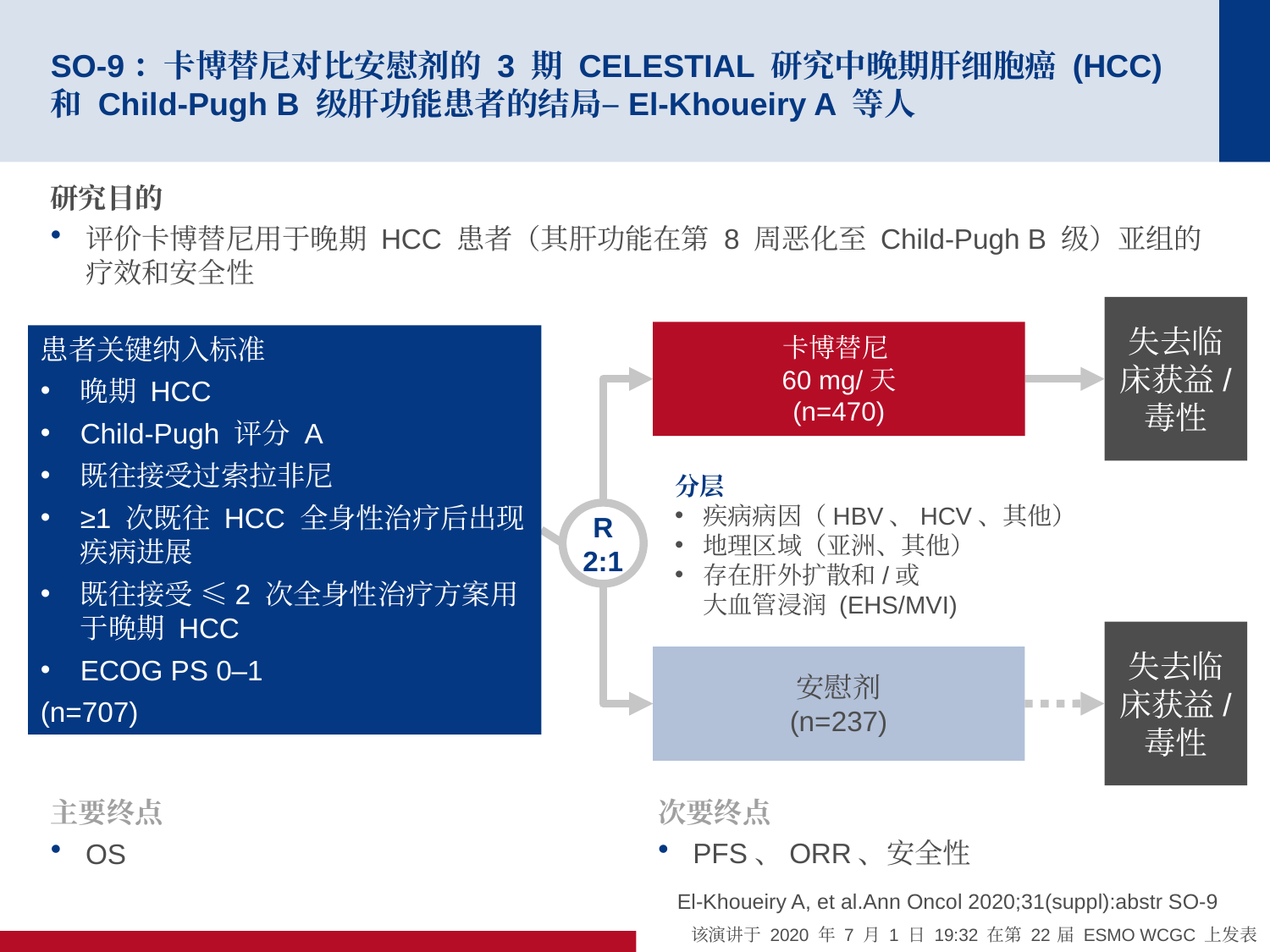

# SO-9：卡博替尼对比安慰剂的 3 期 CELESTIAL 研究中晚期肝细胞癌 (HCC) 和 Child-Pugh B 级肝功能患者的结局–El-Khoueiry A 等人
研究目的
评价卡博替尼用于晚期 HCC 患者（其肝功能在第 8 周恶化至 Child-Pugh B 级）亚组的疗效和安全性
失去临床获益/
毒性
卡博替尼
60 mg/天
(n=470)
患者关键纳入标准
晚期 HCC
Child-Pugh 评分 A
既往接受过索拉非尼
≥1 次既往 HCC 全身性治疗后出现疾病进展
既往接受 ≤2 次全身性治疗方案用于晚期 HCC
ECOG PS 0–1
(n=707)
分层
疾病病因（HBV、HCV、其他）
地理区域（亚洲、其他）
存在肝外扩散和/或
大血管浸润 (EHS/MVI)

R
2:1
失去临床获益/
毒性
安慰剂
(n=237)
主要终点
OS

次要终点
PFS、ORR、安全性
El-Khoueiry A, et al.Ann Oncol 2020;31(suppl):abstr SO-9
该演讲于 2020 年 7 月 1 日 19:32 在第 22 届 ESMO WCGC 上发表